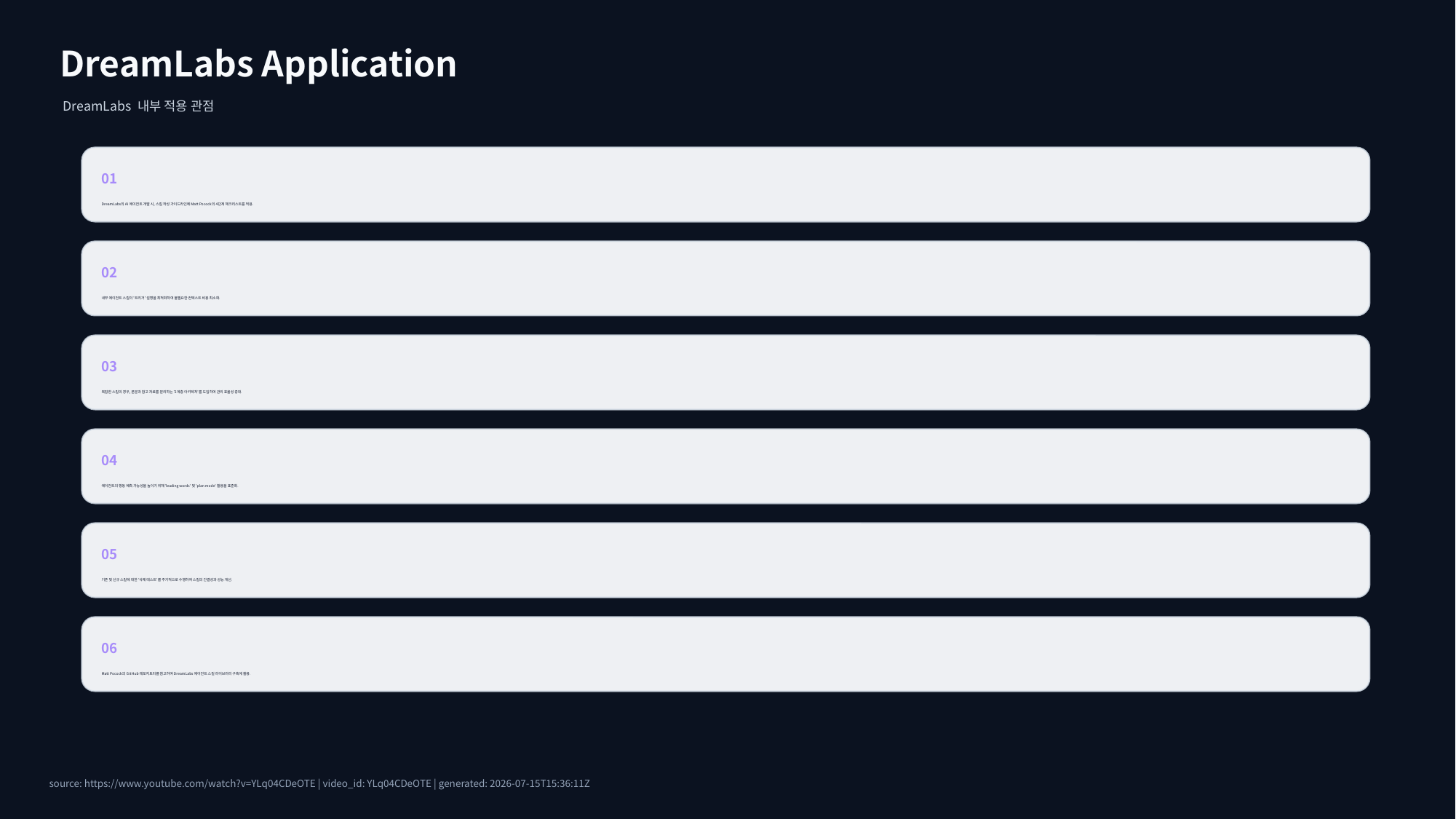

DreamLabs Application
DreamLabs 내부 적용 관점

01
DreamLabs의 AI 에이전트 개발 시, 스킬 작성 가이드라인에 Matt Pocock의 4단계 체크리스트를 적용.

02
내부 에이전트 스킬의 '트리거' 설명을 최적화하여 불필요한 컨텍스트 비용 최소화.

03
복잡한 스킬의 경우, 본문과 참고 자료를 분리하는 '2계층 아키텍처'를 도입하여 관리 효율성 증대.

04
에이전트의 행동 예측 가능성을 높이기 위해 'leading words' 및 'plan mode' 활용을 표준화.

05
기존 및 신규 스킬에 대한 '삭제 테스트'를 주기적으로 수행하여 스킬의 간결성과 성능 개선.

06
Matt Pocock의 GitHub 레포지토리를 참고하여 DreamLabs 에이전트 스킬 라이브러리 구축에 활용.
source: https://www.youtube.com/watch?v=YLq04CDeOTE | video_id: YLq04CDeOTE | generated: 2026-07-15T15:36:11Z